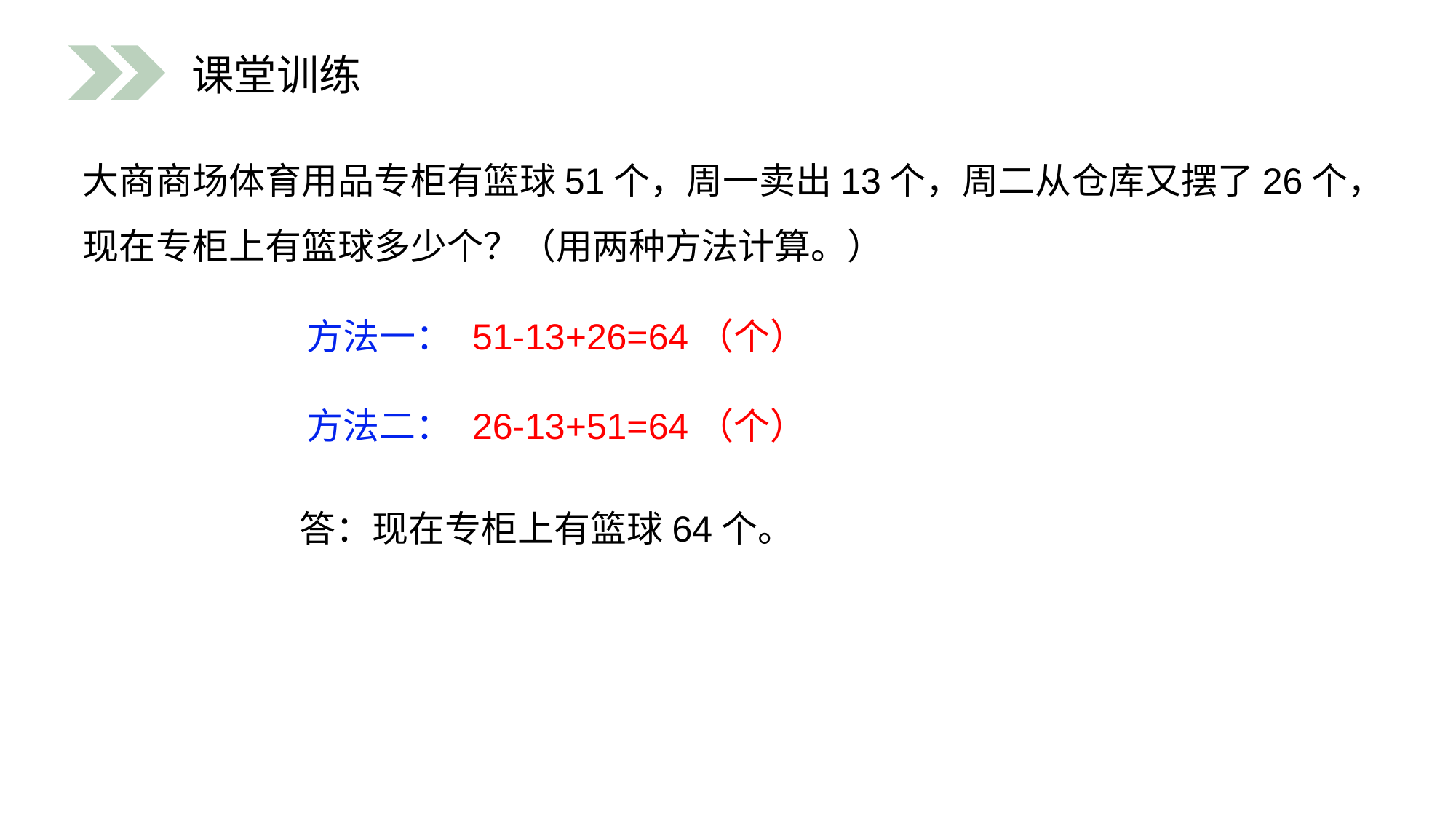

课堂训练
大商商场体育用品专柜有篮球51个，周一卖出13个，周二从仓库又摆了26个，现在专柜上有篮球多少个？（用两种方法计算。）
方法一：
51-13+26=64（个）
方法二：
26-13+51=64（个）
答：现在专柜上有篮球64个。